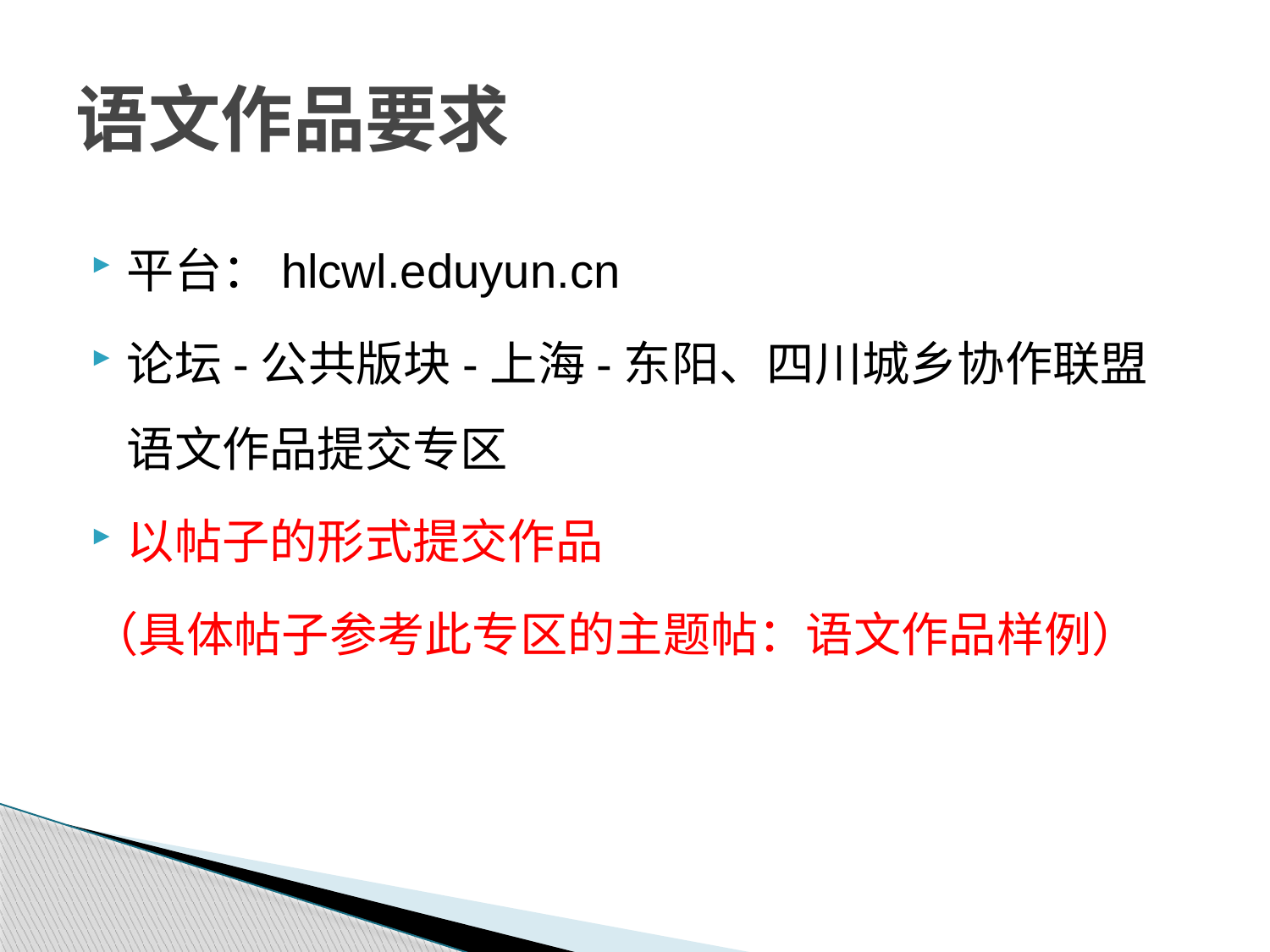

# 语文作品要求
平台：hlcwl.eduyun.cn
论坛-公共版块-上海-东阳、四川城乡协作联盟语文作品提交专区
以帖子的形式提交作品
（具体帖子参考此专区的主题帖：语文作品样例）